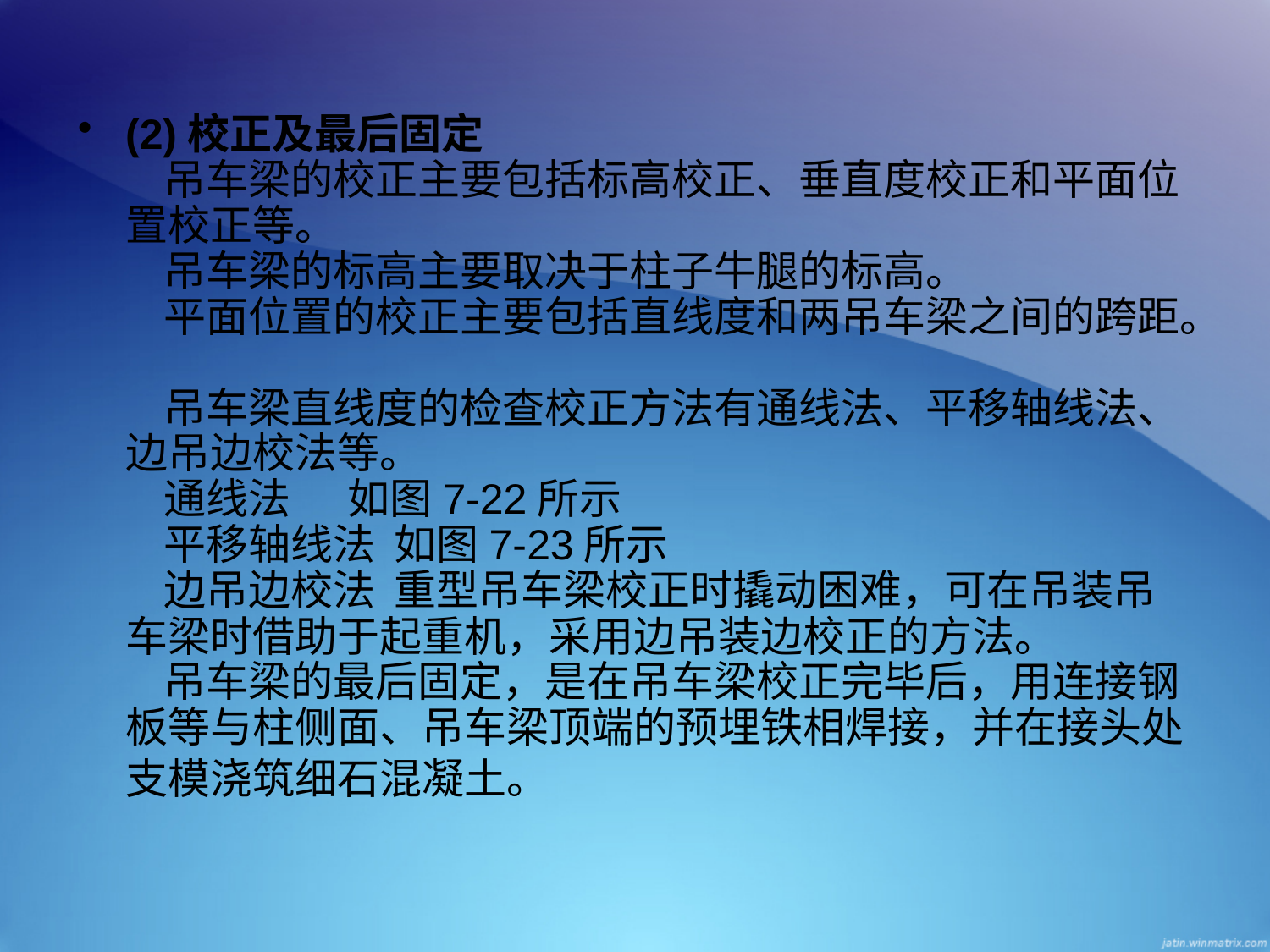

(2)校正及最后固定
    吊车梁的校正主要包括标高校正、垂直度校正和平面位置校正等。
    吊车梁的标高主要取决于柱子牛腿的标高。
    平面位置的校正主要包括直线度和两吊车梁之间的跨距。
    吊车梁直线度的检查校正方法有通线法、平移轴线法、边吊边校法等。
    通线法      如图7-22所示
    平移轴线法  如图7-23所示
    边吊边校法  重型吊车梁校正时撬动困难，可在吊装吊车梁时借助于起重机，采用边吊装边校正的方法。
    吊车梁的最后固定，是在吊车梁校正完毕后，用连接钢板等与柱侧面、吊车梁顶端的预埋铁相焊接，并在接头处支模浇筑细石混凝土。